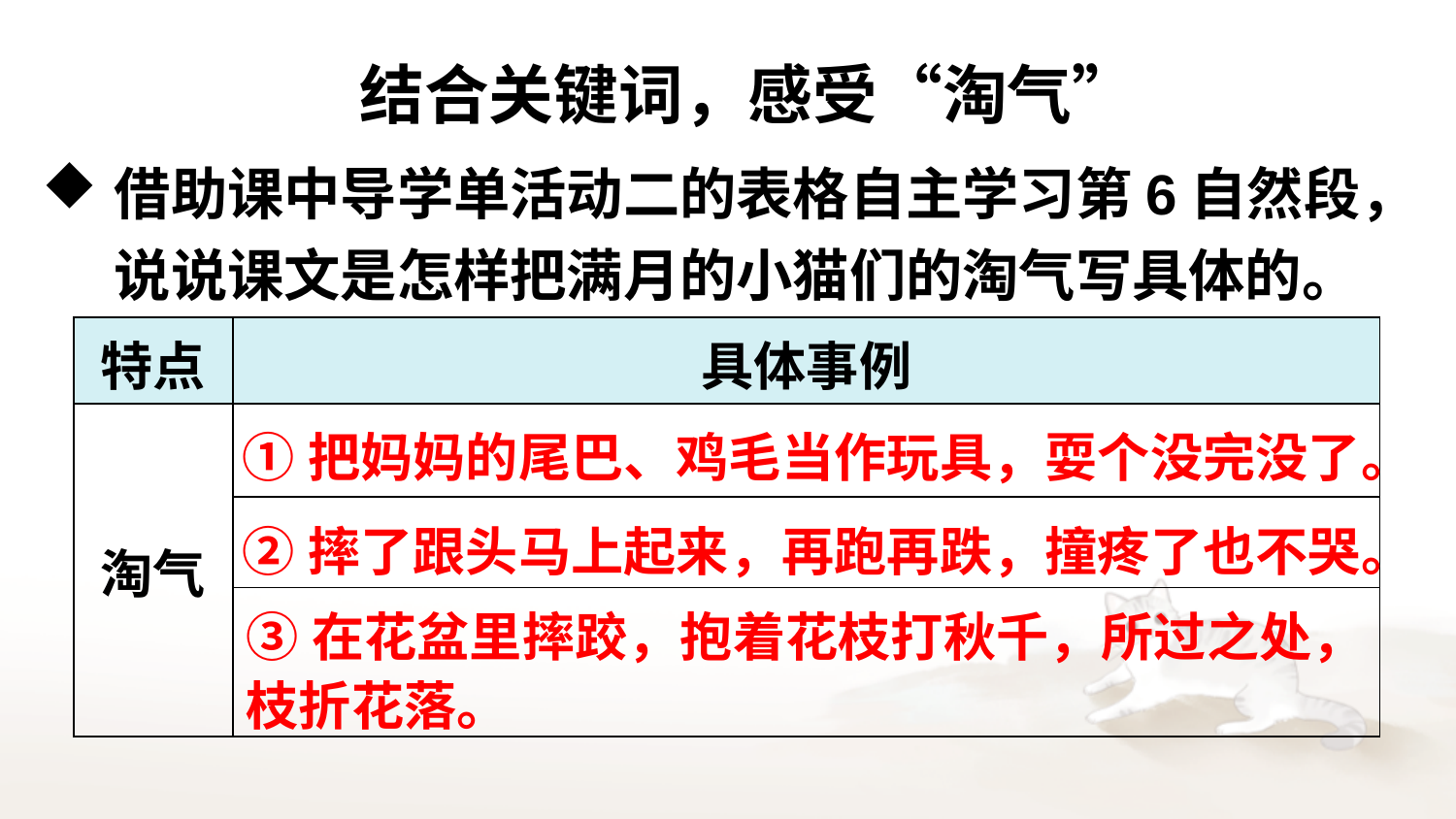

结合关键词，感受“淘气”
借助课中导学单活动二的表格自主学习第6自然段，说说课文是怎样把满月的小猫们的淘气写具体的。
| 特点 | 具体事例 |
| --- | --- |
| 淘气 |  |
|  |  |
|  |  |
①把妈妈的尾巴、鸡毛当作玩具，耍个没完没了。
②摔了跟头马上起来，再跑再跌，撞疼了也不哭。
③在花盆里摔跤，抱着花枝打秋千，所过之处，枝折花落。